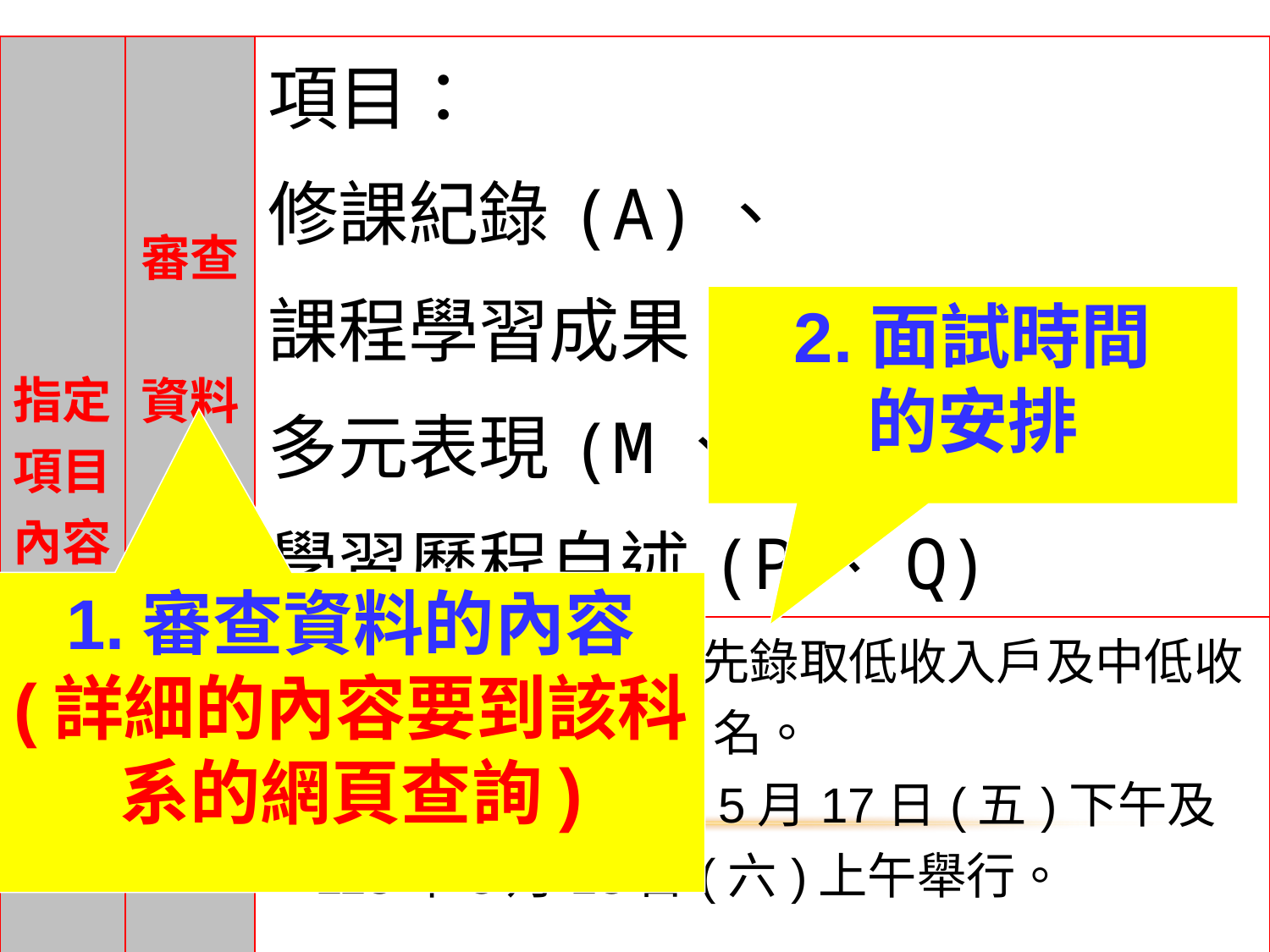

| 指定 項目 內容 | 審查 資料 | 項目： 修課紀錄(A)、 課程學習成果(B、E)、 多元表現(M、N)、 學習歷程自述(P、Q) |
| --- | --- | --- |
|  | 甄試 說明 | 1、於招生名額內優先錄取低收入戶及中低收入戶考生，至多1名。 2、面試於113年5月17日(五)下午及113年5月18日(六)上午舉行。 |
2.面試時間
的安排
1.審查資料的內容
(詳細的內容要到該科系的網頁查詢)